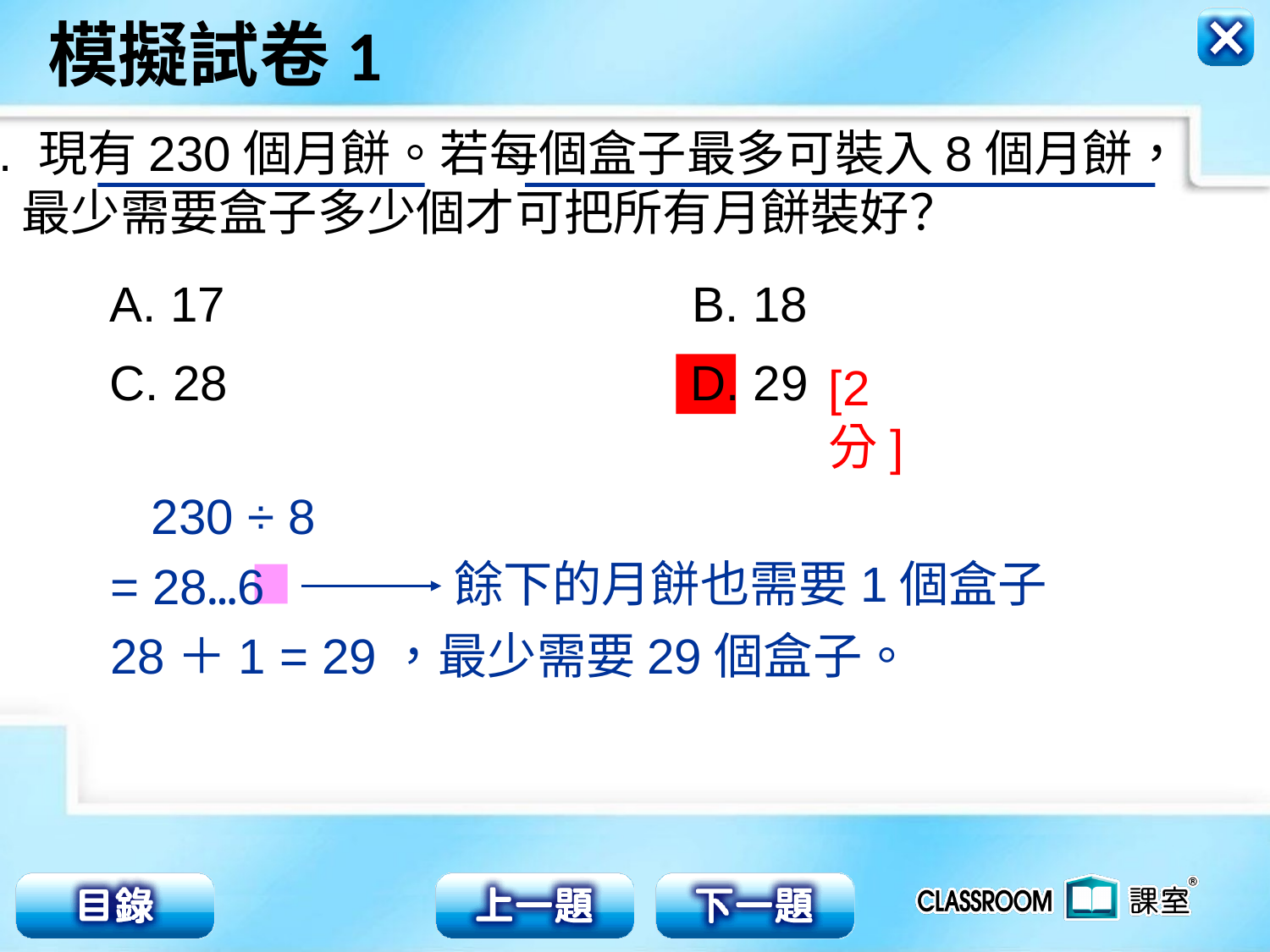

11. 現有230個月餅。若每個盒子最多可裝入8個月餅，
      最少需要盒子多少個才可把所有月餅裝好？

A. 17                                                          B. 18
C. 28                                  D. 29
[2分]

   230 ÷ 8
= 28…6
28＋1 = 29，最少需要29個盒子。
餘下的月餅也需要1個盒子